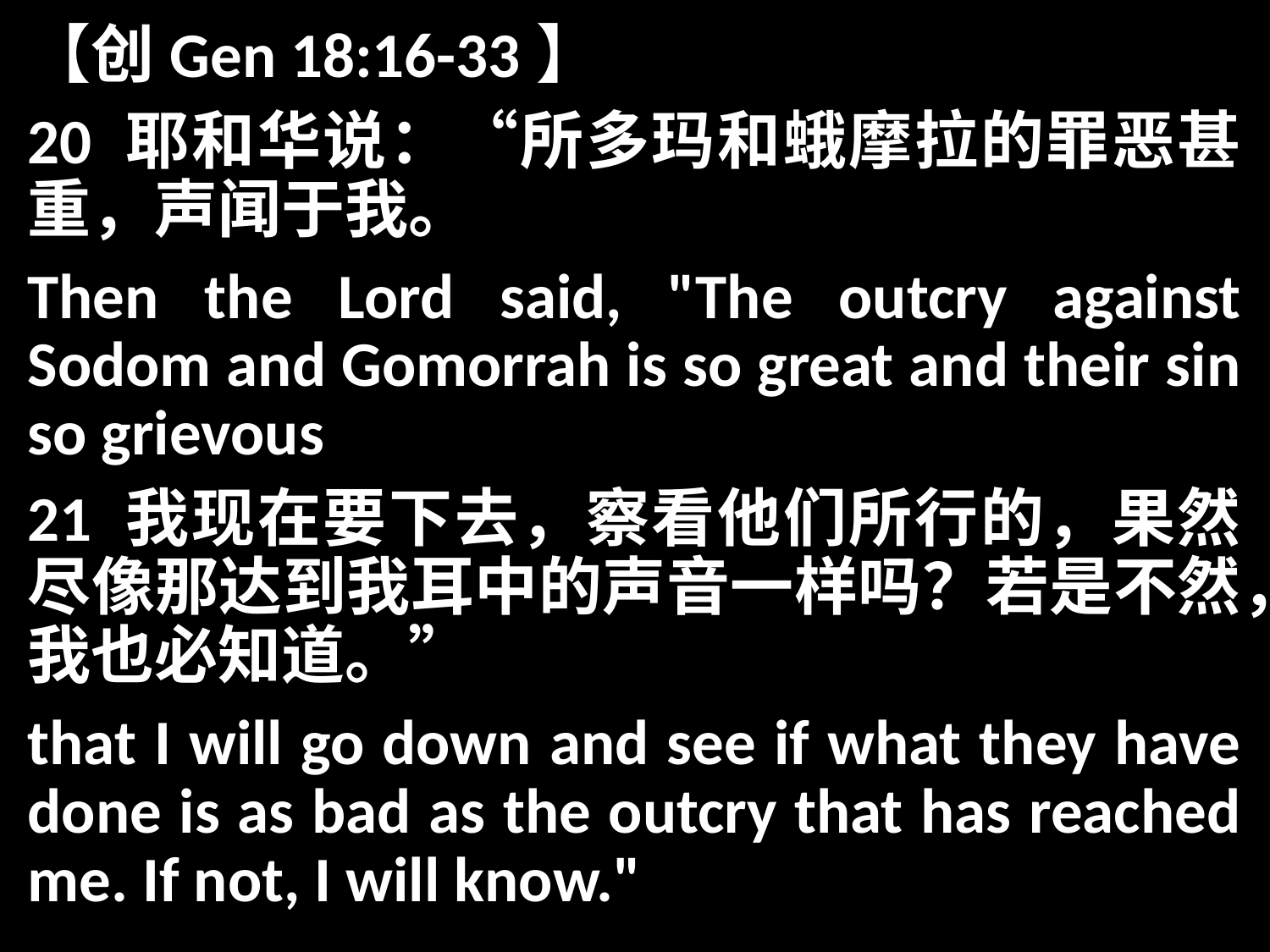

【创Gen 18:16-33】
20 耶和华说：“所多玛和蛾摩拉的罪恶甚重，声闻于我。
Then the Lord said, "The outcry against Sodom and Gomorrah is so great and their sin so grievous
21 我现在要下去，察看他们所行的，果然尽像那达到我耳中的声音一样吗？若是不然，我也必知道。”
that I will go down and see if what they have done is as bad as the outcry that has reached me. If not, I will know."